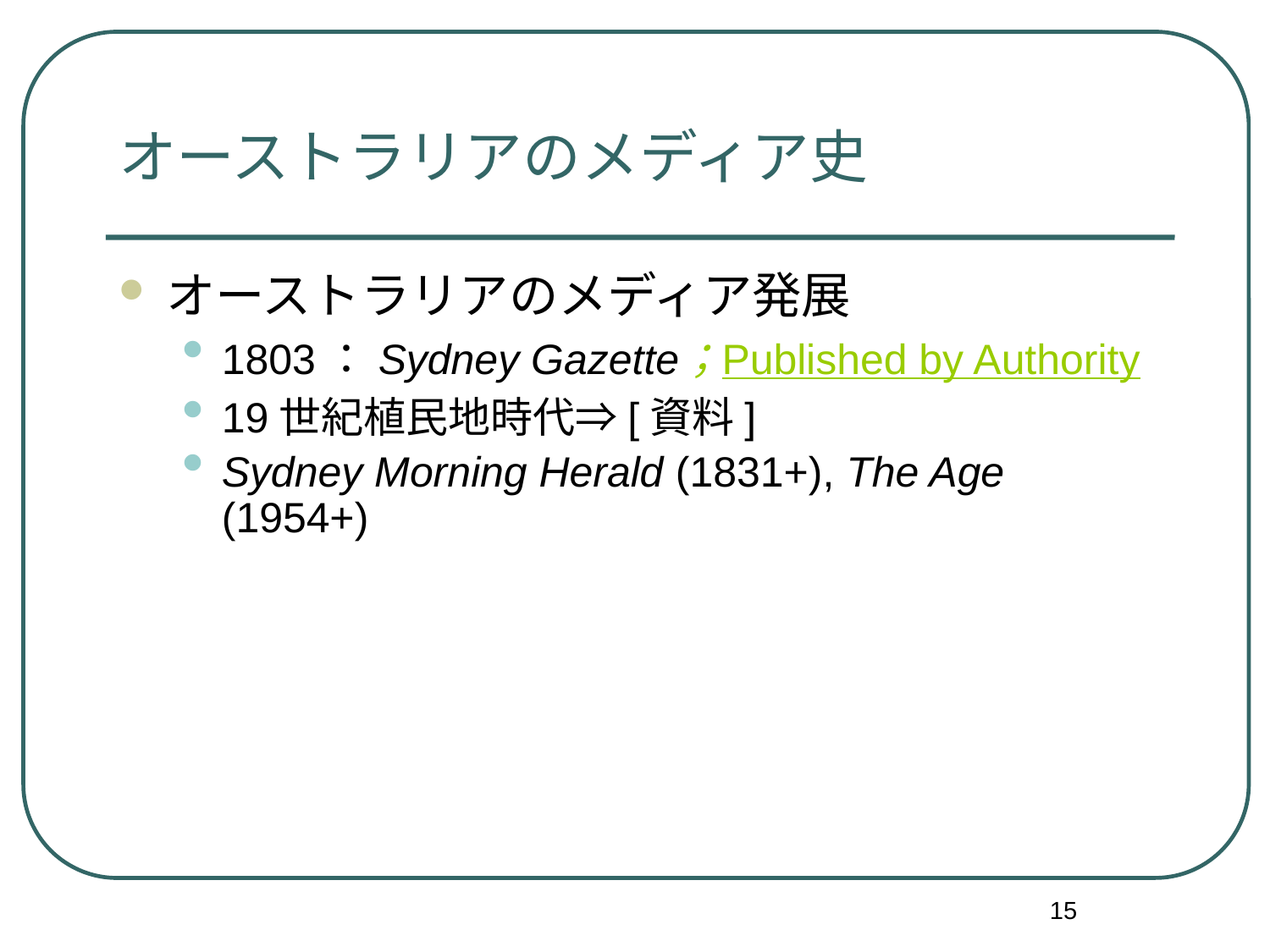

# オーストラリアのメディア史
オーストラリアのメディア発展
1803：Sydney Gazette；Published by Authority
19世紀植民地時代⇒[資料]
Sydney Morning Herald (1831+), The Age (1954+)
15